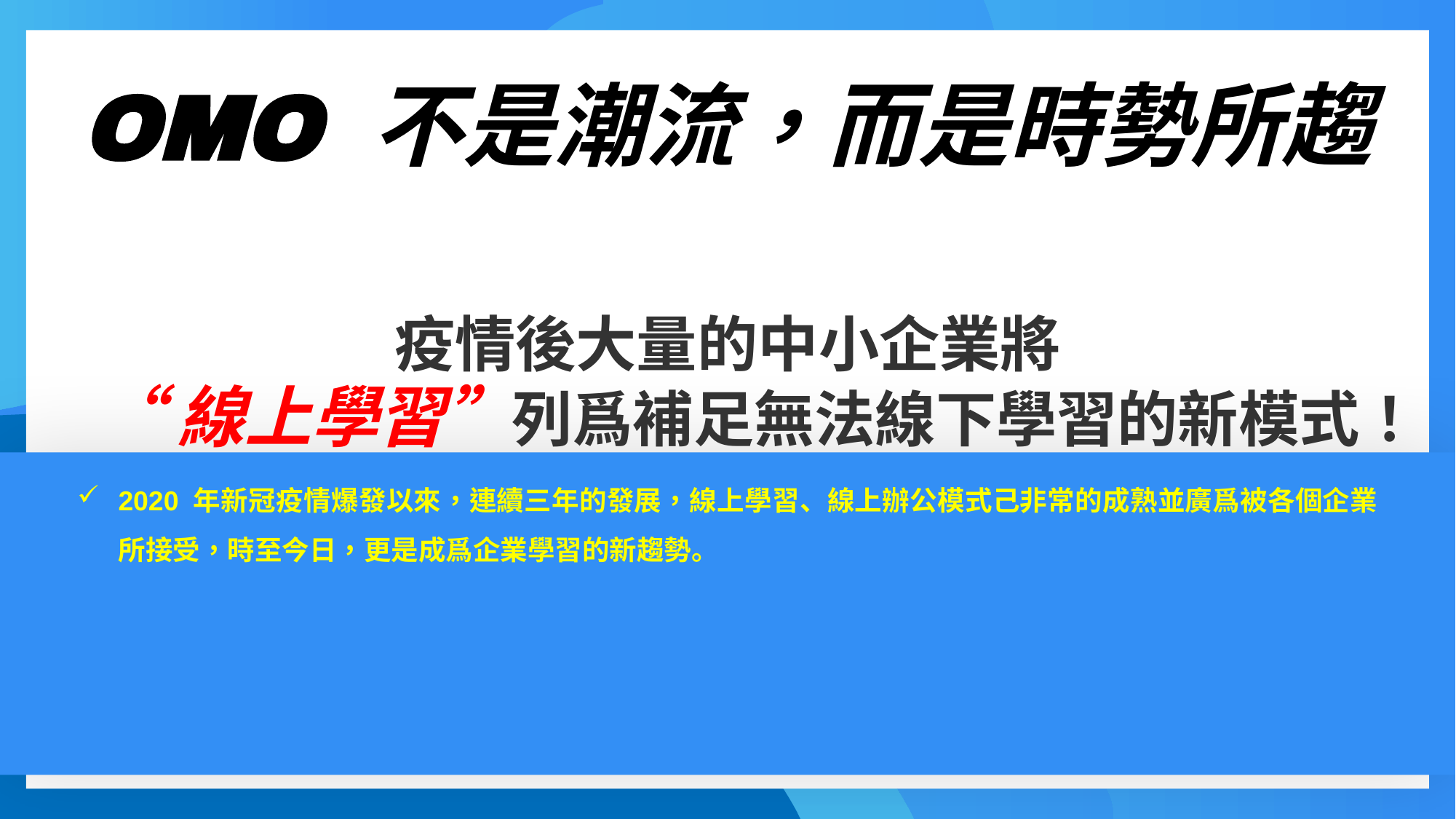

OMO 不是潮流，而是時勢所趨
疫情後大量的中小企業將
“線上學習”列爲補足無法線下學習的新模式！

2020 年新冠疫情爆發以來，連續三年的發展，線上學習、線上辦公模式己非常的成熟並廣爲被各個企業所接受，時至今日，更是成爲企業學習的新趨勢。